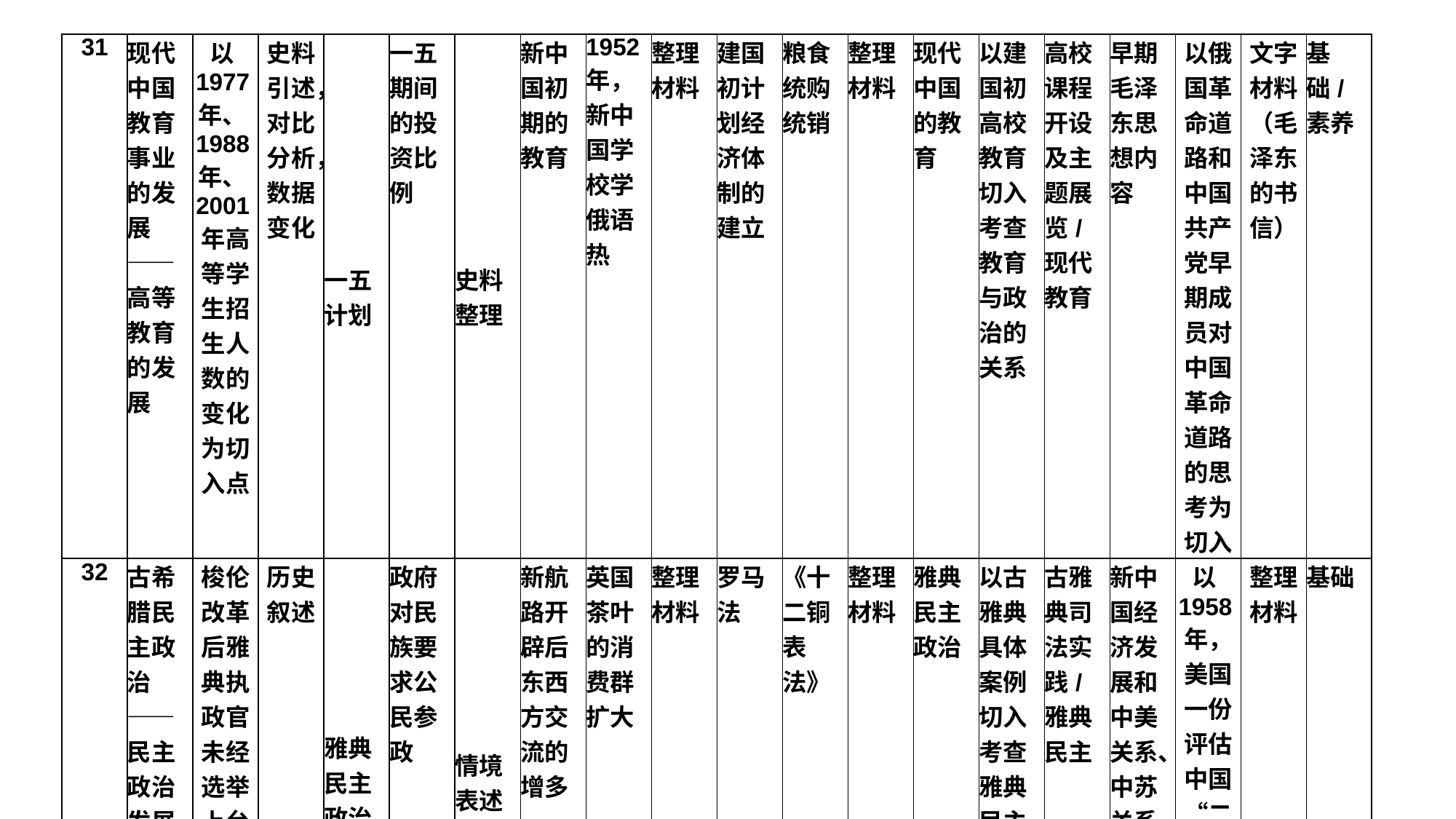

| 31 | 现代中国教育事业的发展——高等教育的发展 | 以1977年、1988年、2001年高等学生招生人数的变化为切入点 | 史料引述，对比分析，数据变化 | 一五计划 | 一五期间的投资比例 | 史料整理 | 新中国初期的教育 | 1952年，新中国学校学俄语热 | 整理材料 | 建国初计划经济体制的建立 | 粮食统购统销 | 整理材料 | 现代中国的教育 | 以建国初高校教育切入考查教育与政治的关系 | 高校课程开设及主题展览/现代教育 | 早期毛泽东思想内容 | 以俄国革命道路和中国共产党早期成员对中国革命道路的思考为切入 | 文字材料（毛泽东的书信） | 基础/素养 |
| --- | --- | --- | --- | --- | --- | --- | --- | --- | --- | --- | --- | --- | --- | --- | --- | --- | --- | --- | --- |
| 32 | 古希腊民主政治——民主政治发展历程 | 梭伦改革后雅典执政官未经选举上台者的命运 | 历史叙述 | 雅典民主政治 | 政府对民族要求公民参政 | 情境表述 | 新航路开辟后东西方交流的增多 | 英国茶叶的消费群扩大 | 整理材料 | 罗马法 | 《十二铜表法》 | 整理材料 | 雅典民主政治 | 以古雅典具体案例切入考查雅典民主政治 | 古雅典司法实践/雅典民主 | 新中国经济发展和中美关系、中苏关系 | 以1958年，美国一份评估中国“二五”计划的文件切入 | 整理材料 | 基础 |